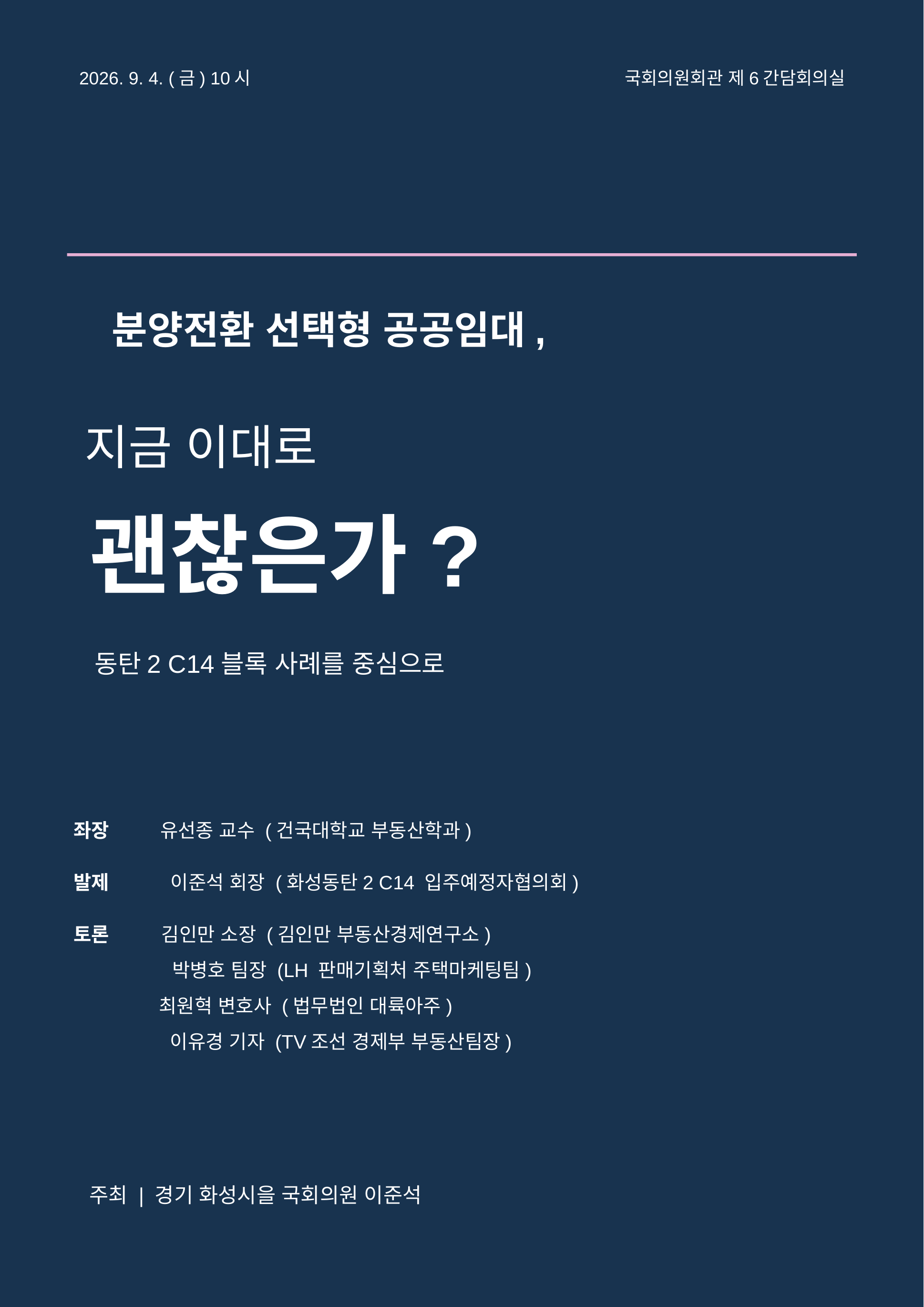

2026. 9. 4. (금) 10시
국회의원회관 제6간담회의실

분양전환 선택형 공공임대,
지금 이대로
괜찮은가?
동탄2 C14블록 사례를 중심으로
좌장
유선종 교수 (건국대학교 부동산학과)
발제
이준석 회장 (화성동탄2 C14 입주예정자협의회)
토론
김인만 소장 (김인만 부동산경제연구소)
박병호 팀장 (LH 판매기획처 주택마케팅팀)
최원혁 변호사 (법무법인 대륙아주)
이유경 기자 (TV조선 경제부 부동산팀장)
주최 | 경기 화성시을 국회의원 이준석